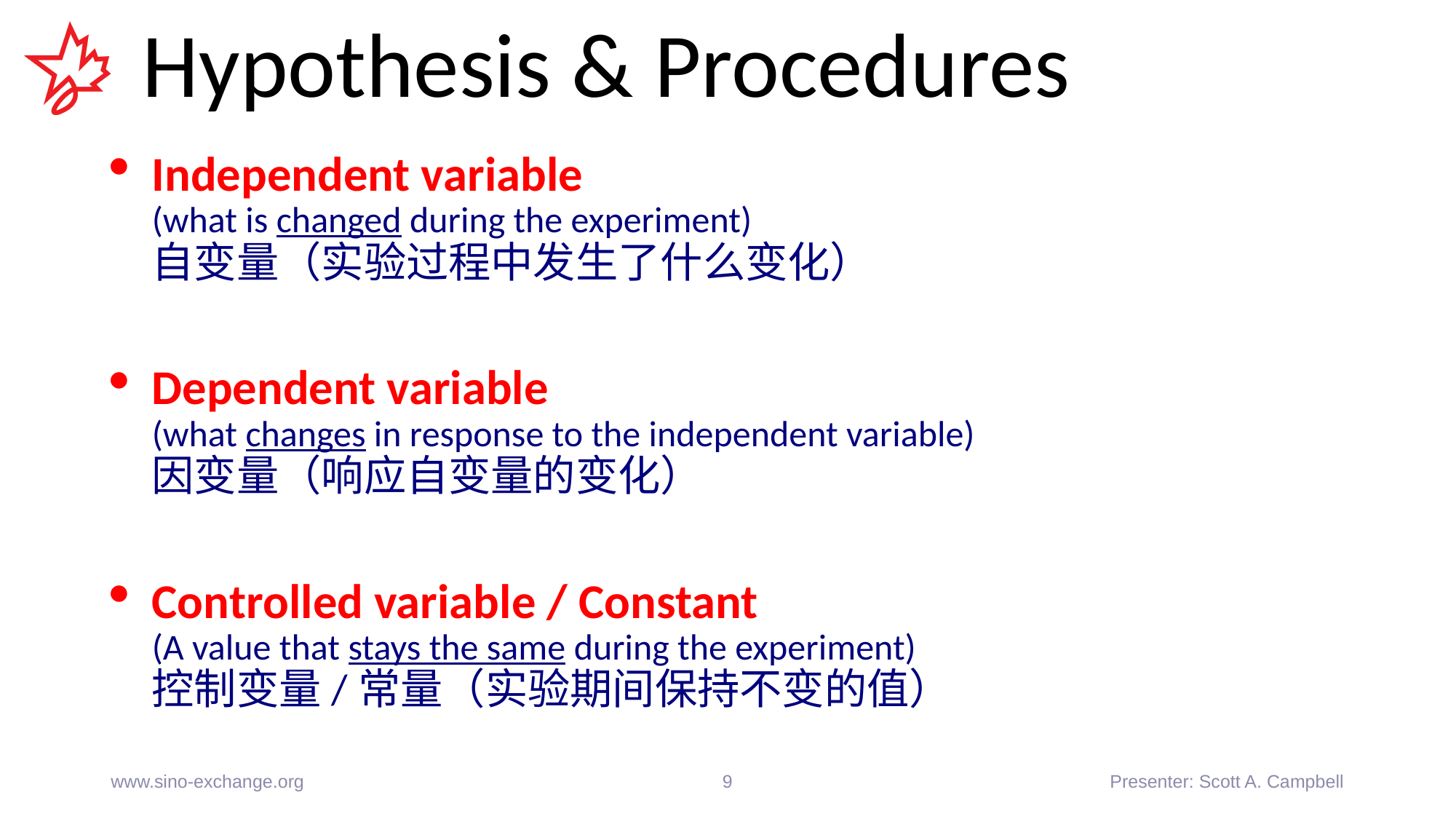

# Hypothesis & Procedures
Independent variable
(what is changed during the experiment)
自变量（实验过程中发生了什么变化）

Dependent variable
(what changes in response to the independent variable)
因变量（响应自变量的变化）

Controlled variable / Constant
(A value that stays the same during the experiment)
控制变量/常量（实验期间保持不变的值）
www.sino-exchange.org
9
Presenter: Scott A. Campbell